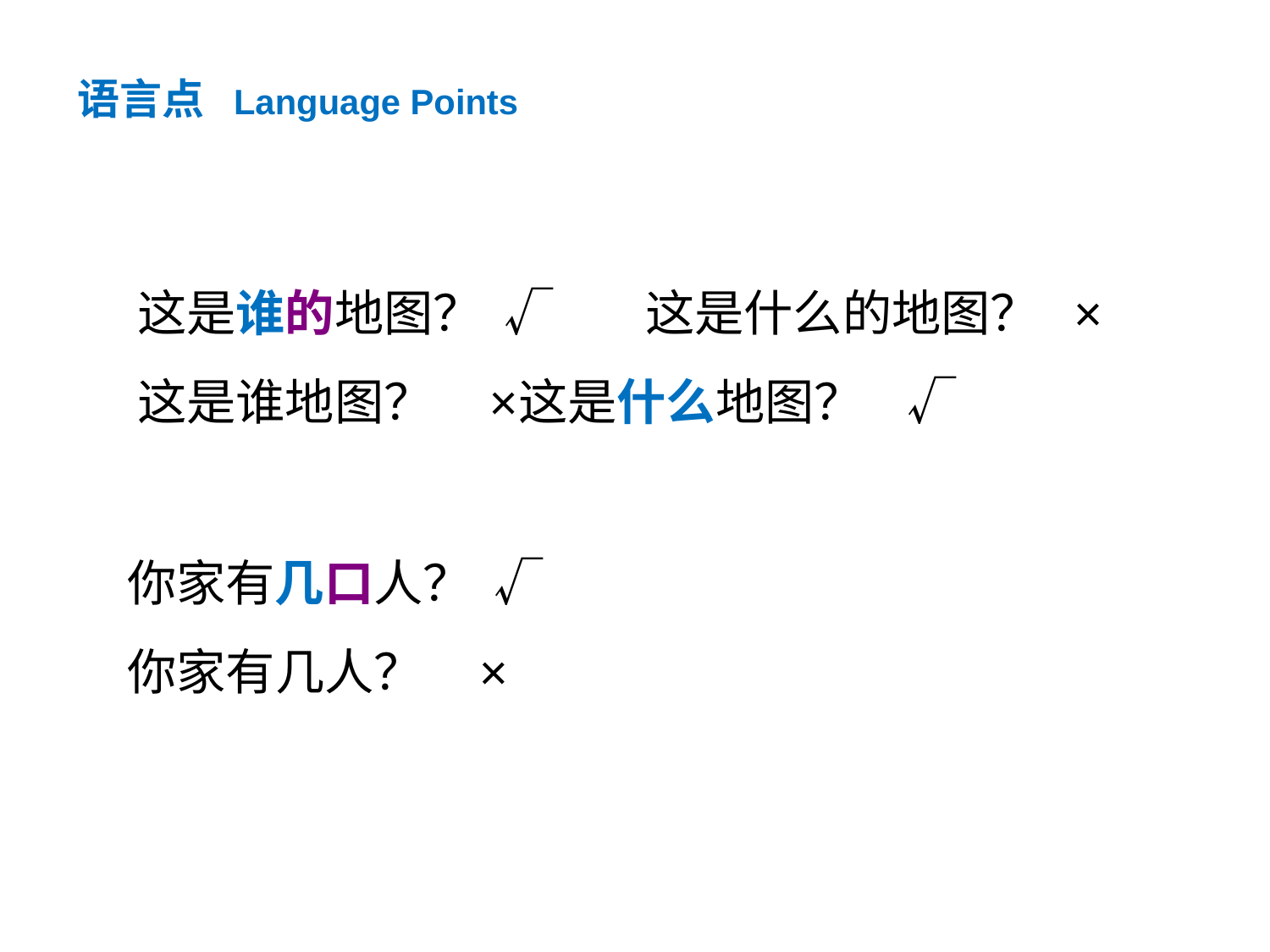

语言点  Language Points
这是谁的地图？  √	这是什么的地图？  ×
这是谁地图？    ×	这是什么地图？    √
你家有几口人？  √
你家有几人？    ×